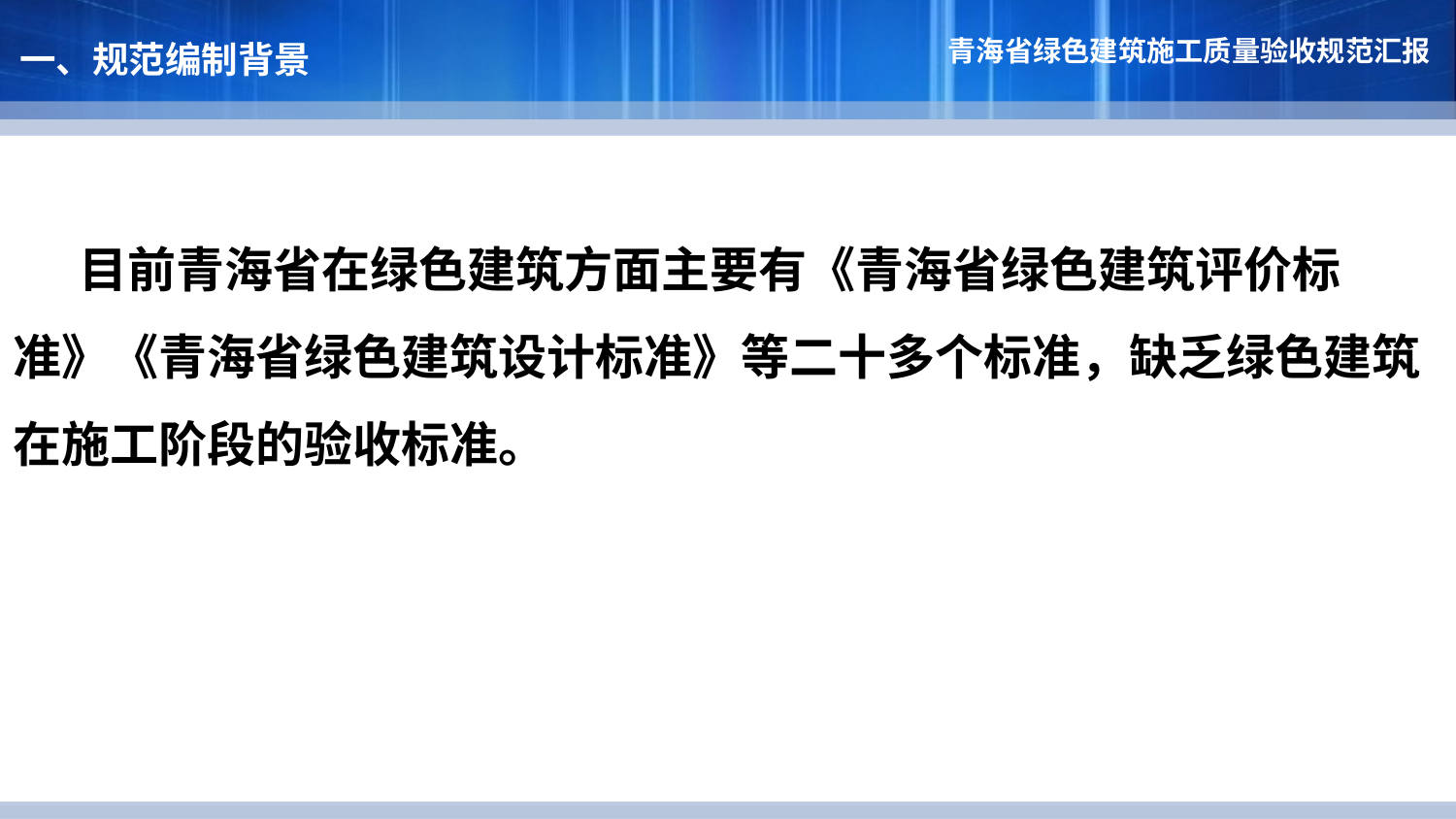

一、规范编制背景
     目前青海省在绿色建筑方面主要有《青海省绿色建筑评价标准》《青海省绿色建筑设计标准》等二十多个标准，缺乏绿色建筑在施工阶段的验收标准。